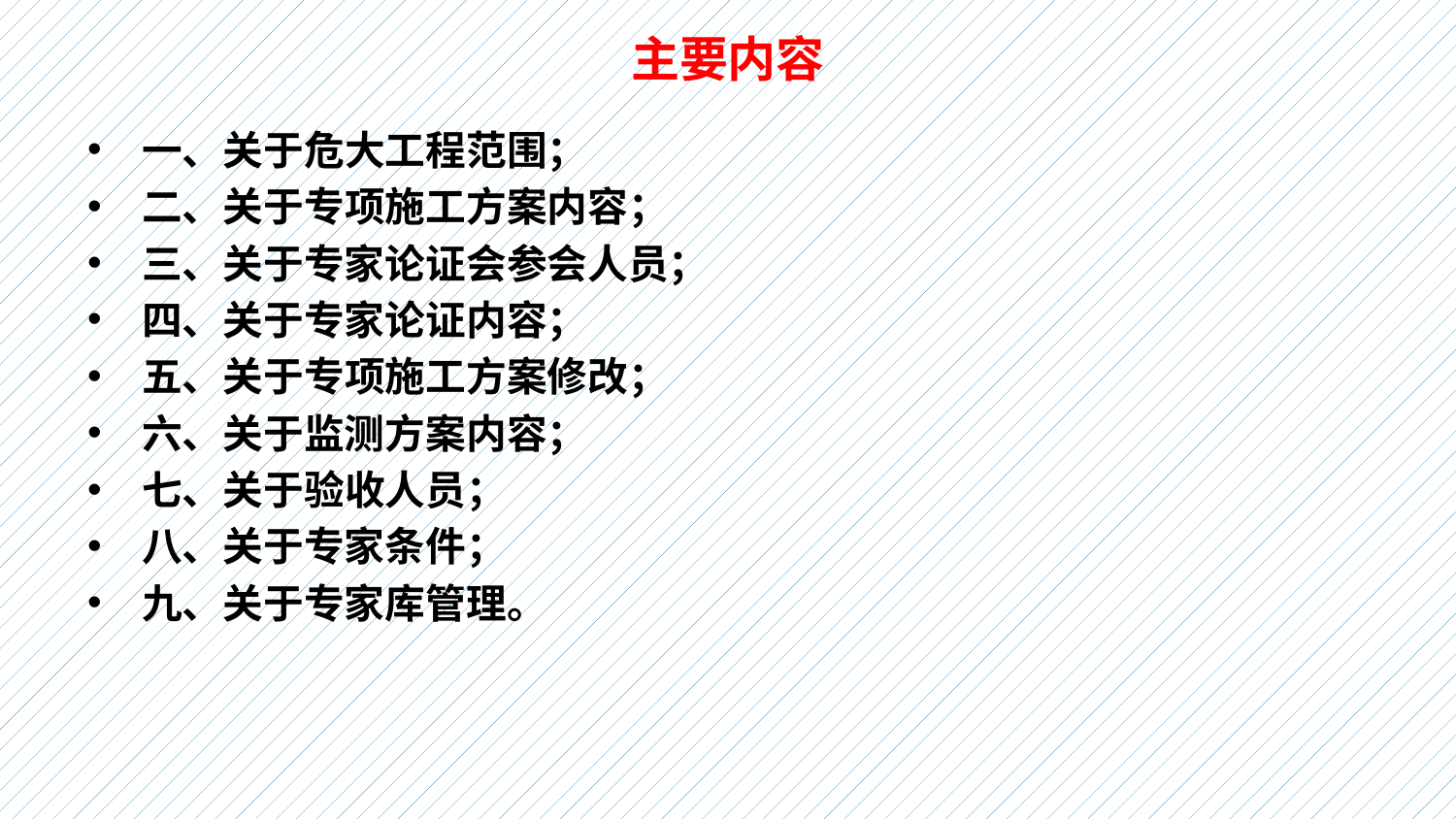

# 主要内容
一、关于危大工程范围；
二、关于专项施工方案内容；
三、关于专家论证会参会人员；
四、关于专家论证内容；
五、关于专项施工方案修改；
六、关于监测方案内容；
七、关于验收人员；
八、关于专家条件；
九、关于专家库管理。